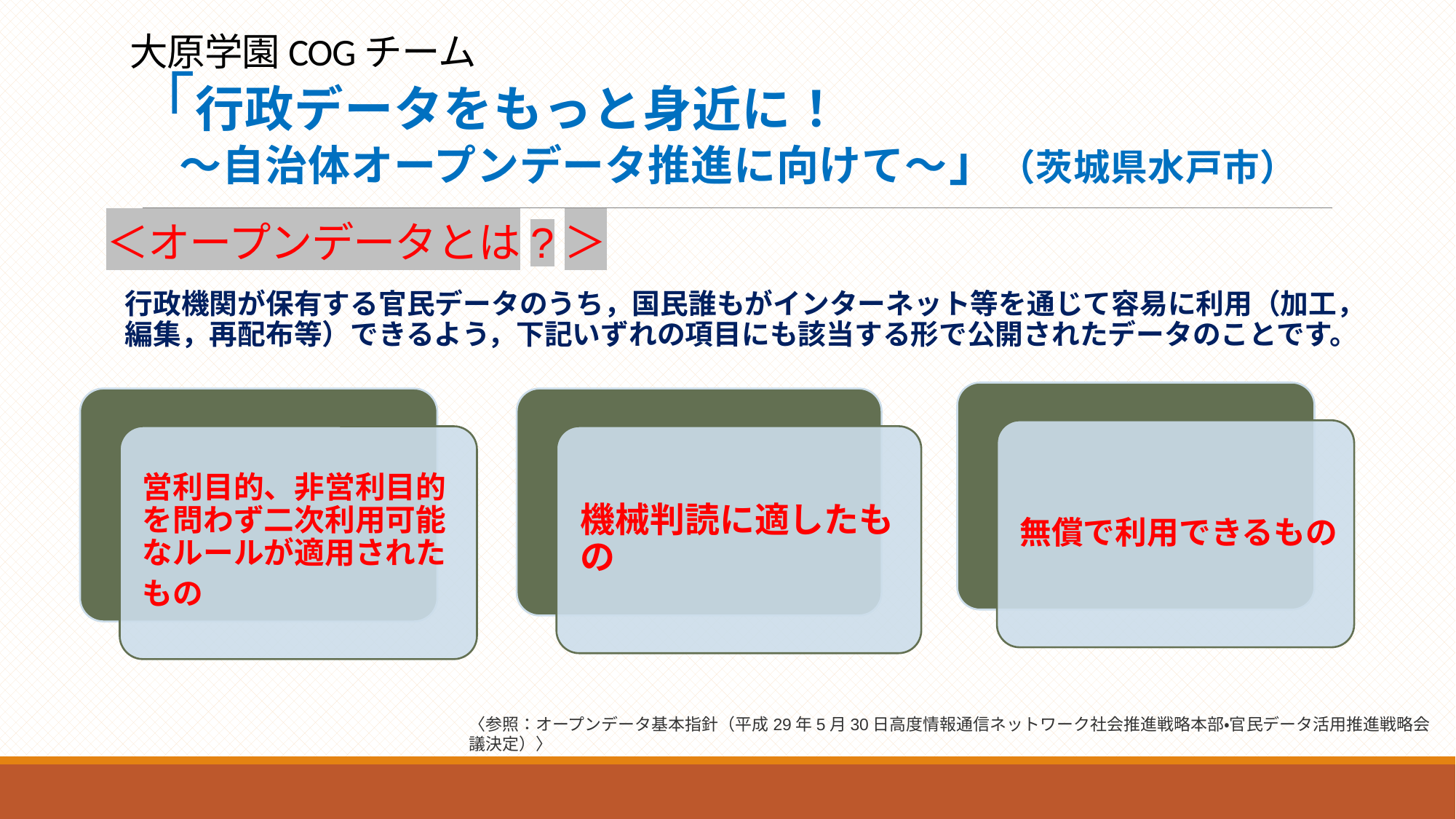

# 大原学園COGチーム 「行政データをもっと身近に！　　　　　　　　　 　～自治体オープンデータ推進に向けて～」（茨城県水戸市）
＜オープンデータとは?＞
行政機関が保有する官民データのうち，国民誰もがインターネット等を通じて容易に利用（加工，編集，再配布等）できるよう，下記いずれの項目にも該当する形で公開されたデータのことです。
営利目的、非営利目的を問わず二次利用可能なルールが適用されたもの
機械判読に適したもの
無償で利用できるもの
〈参照：オープンデータ基本指針（平成29年5月30日高度情報通信ネットワーク社会推進戦略本部・官民データ活用推進戦略会議決定）〉